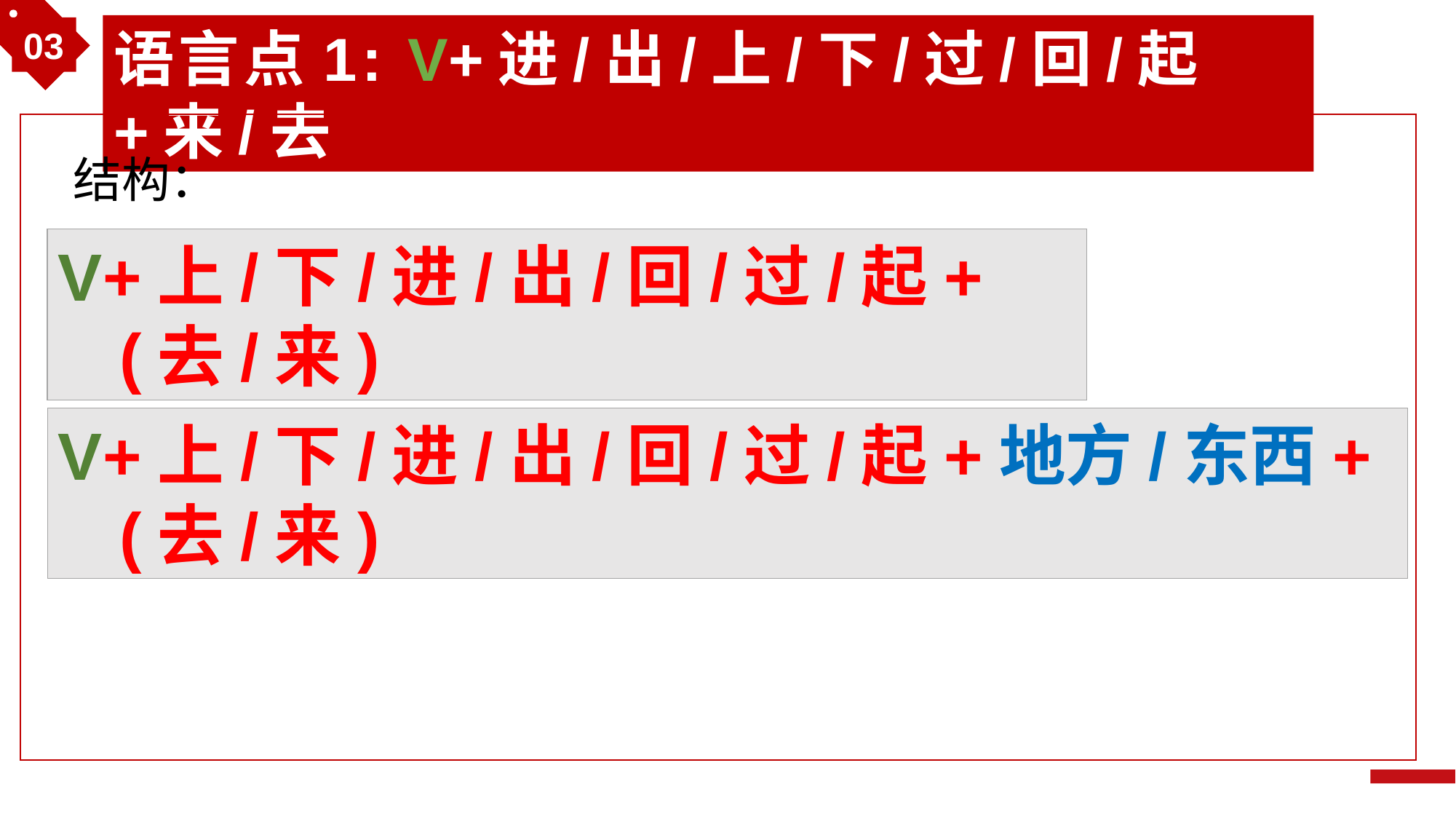

03
语言点1: V+进/出/上/下/过/回/起+来/去

结构：
V+上/下/进/出/回/过/起+(去/来)
V+上/下/进/出/回/过/起+地方/东西+(去/来)